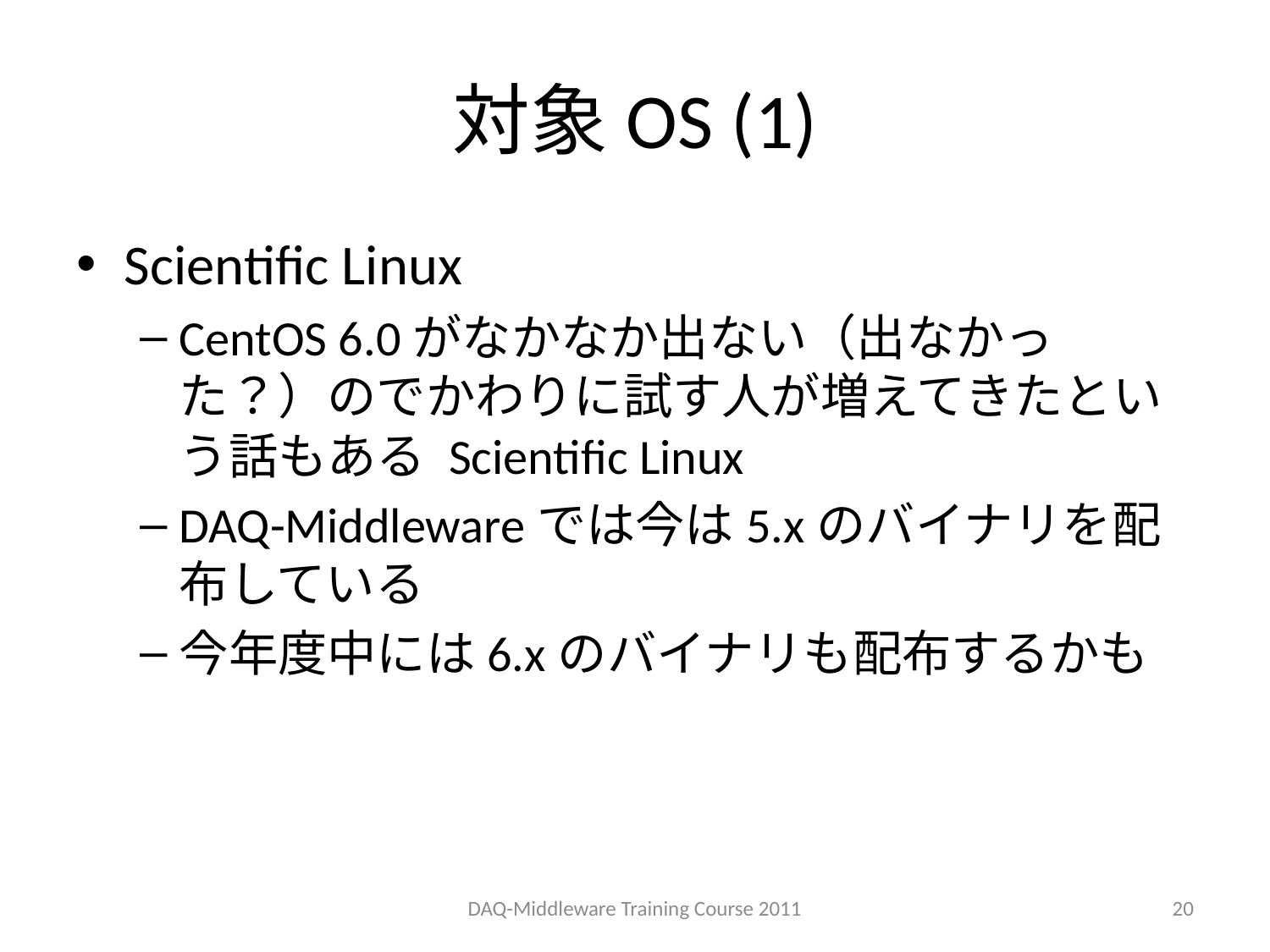

# 対象OS (1)
Scientific Linux
CentOS 6.0がなかなか出ない（出なかった？）のでかわりに試す人が増えてきたという話もある Scientific Linux
DAQ-Middlewareでは今は5.xのバイナリを配布している
今年度中には6.xのバイナリも配布するかも
DAQ-Middleware Training Course 2011
20